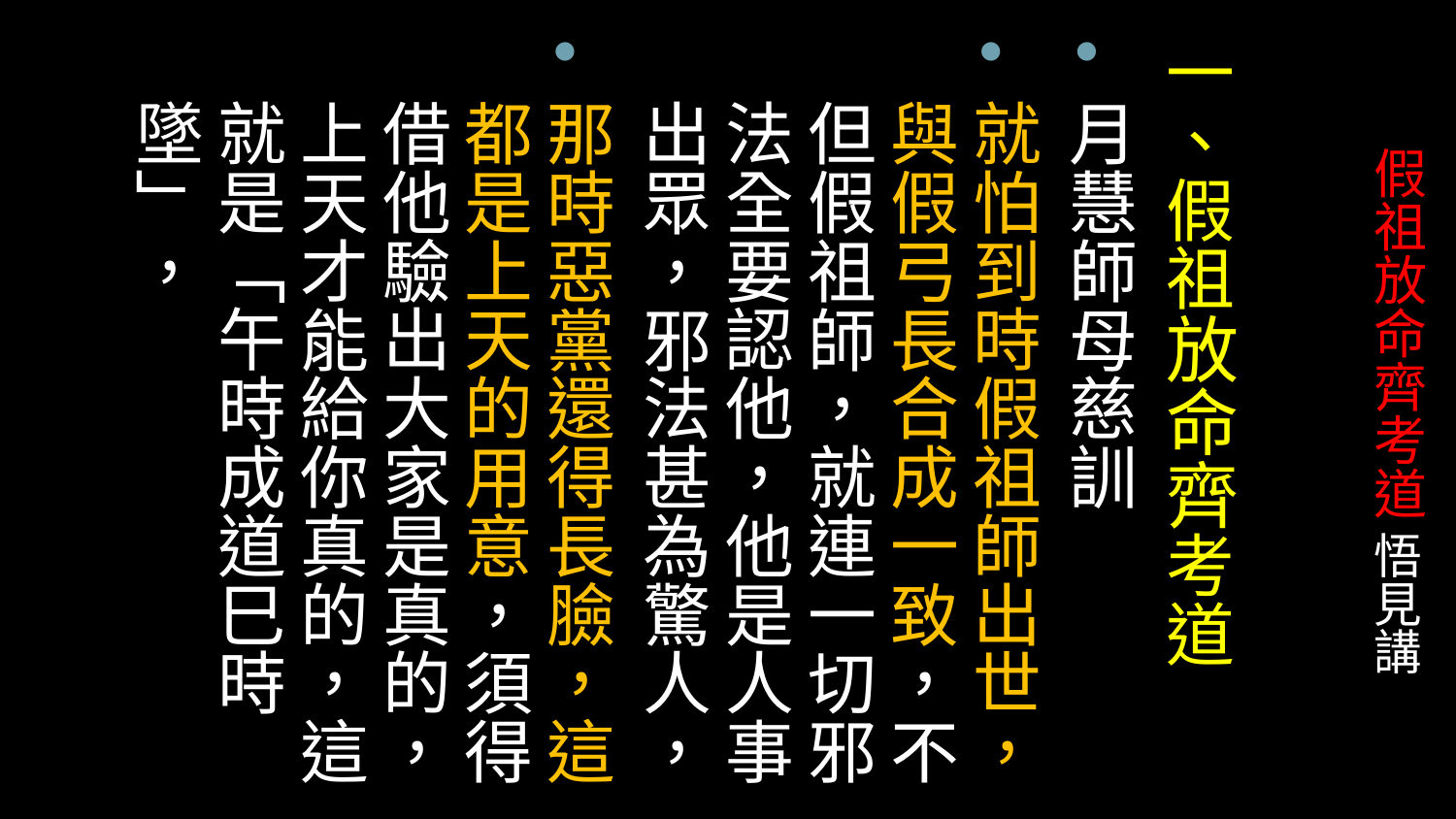

一、假祖放命齊考道
月慧師母慈訓
就怕到時假祖師出世，與假弓長合成一致，不但假祖師，就連一切邪法全要認他，他是人事出眾，邪法甚為驚人，
那時惡黨還得長臉，這都是上天的用意，須得借他驗出大家是真的，上天才能給你真的，這就是「午時成道巳時墜」，

# 假祖放命齊考道 悟見講